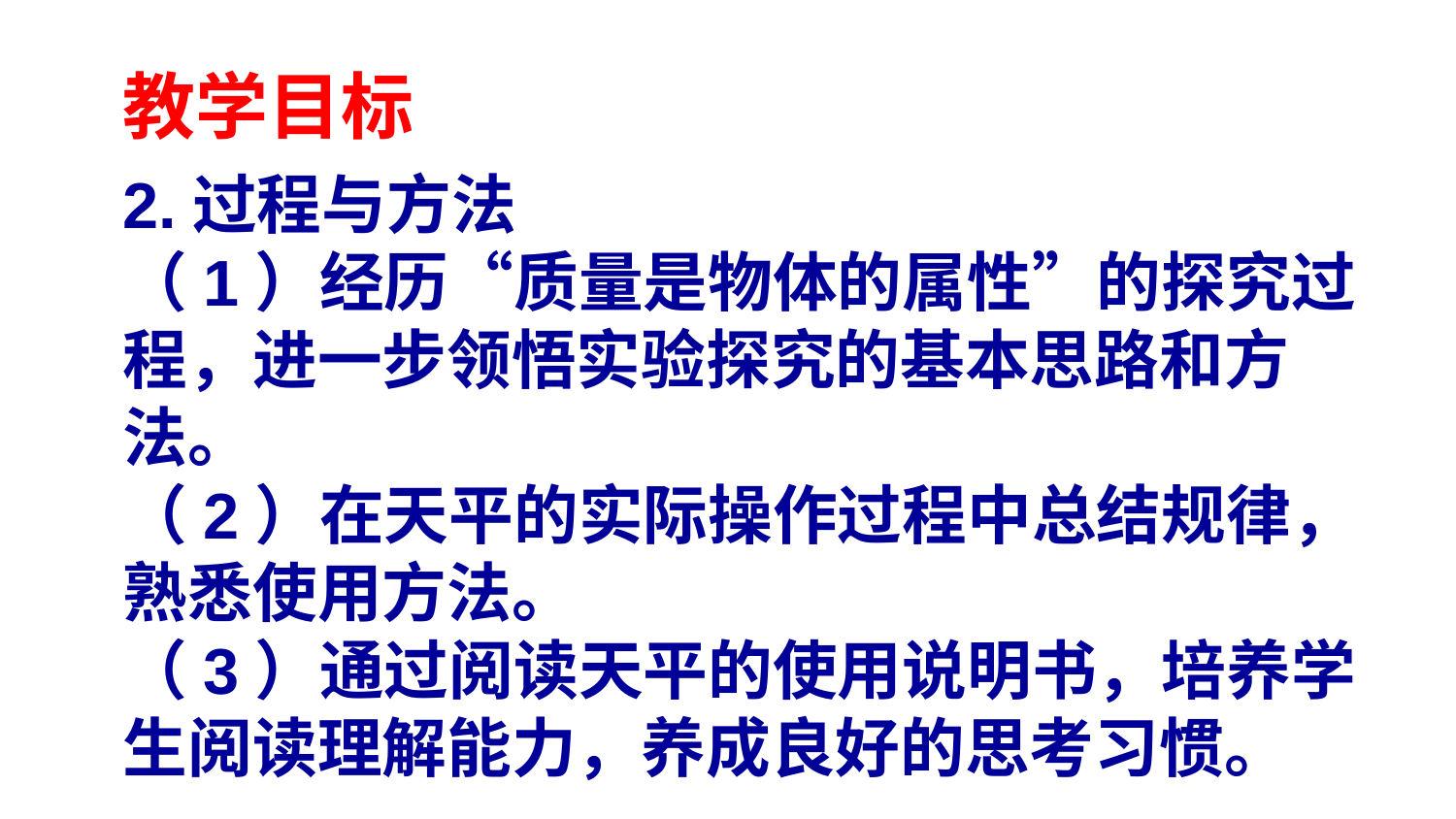

教学目标
2.过程与方法
（1）经历“质量是物体的属性”的探究过程，进一步领悟实验探究的基本思路和方法。
（2）在天平的实际操作过程中总结规律，熟悉使用方法。
（3）通过阅读天平的使用说明书，培养学生阅读理解能力，养成良好的思考习惯。